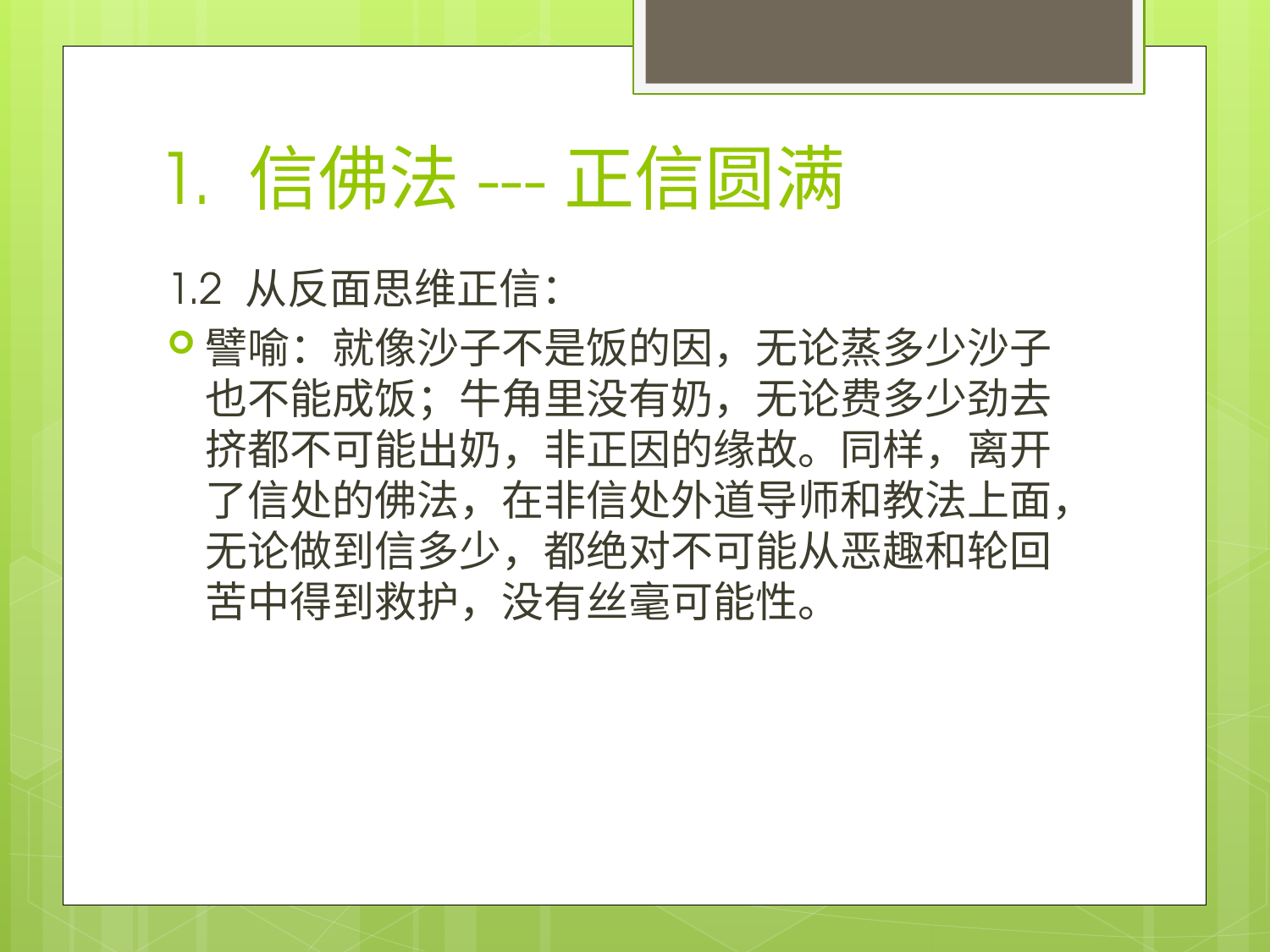

# 1. 信佛法---正信圆满
1.2 从反面思维正信：
譬喻：就像沙子不是饭的因，无论蒸多少沙子也不能成饭；牛角里没有奶，无论费多少劲去挤都不可能出奶，非正因的缘故。同样，离开了信处的佛法，在非信处外道导师和教法上面，无论做到信多少，都绝对不可能从恶趣和轮回苦中得到救护，没有丝毫可能性。